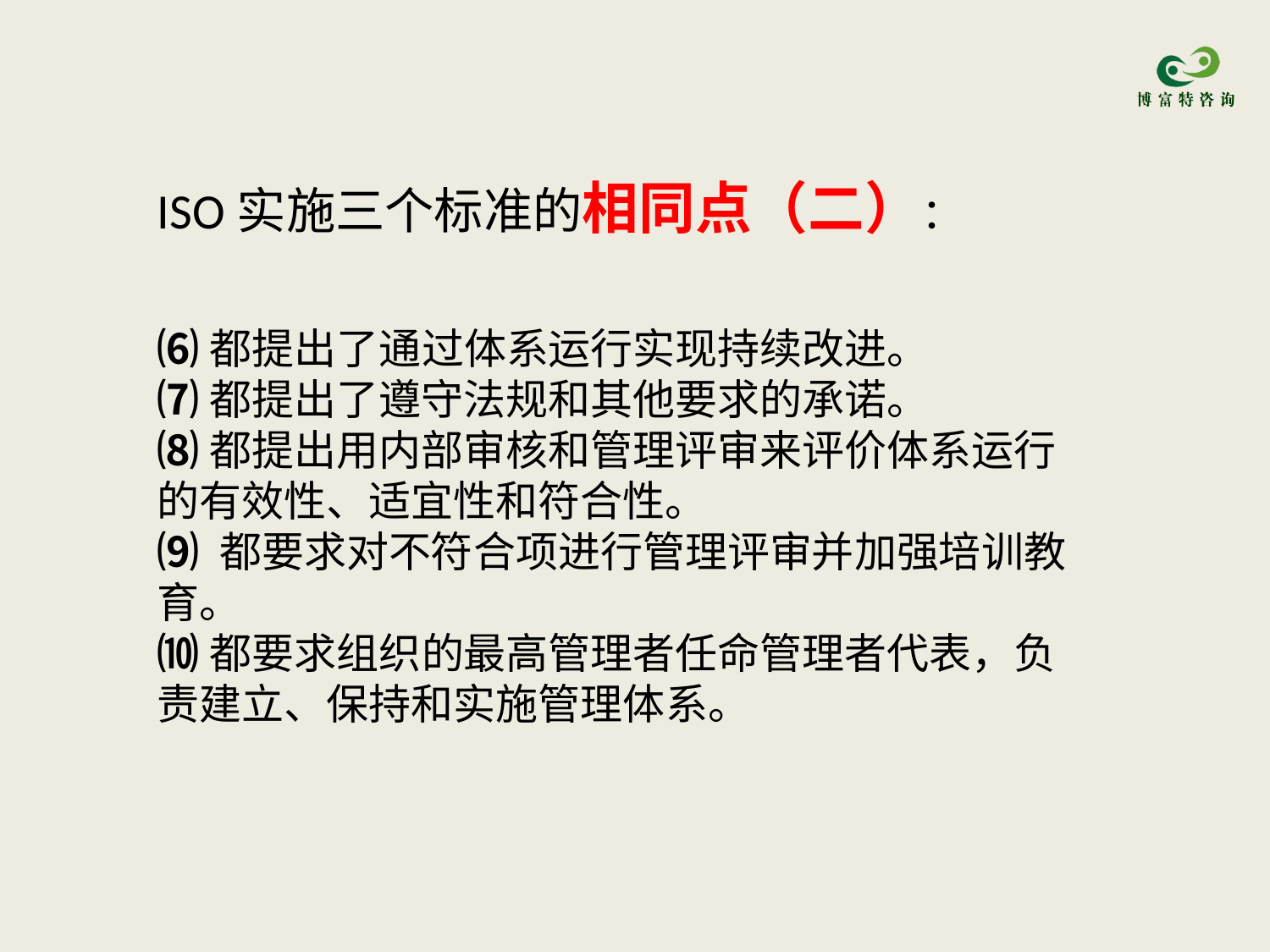

ISO实施三个标准的相同点（二）：
⑹都提出了通过体系运行实现持续改进。
⑺都提出了遵守法规和其他要求的承诺。
⑻都提出用内部审核和管理评审来评价体系运行的有效性、适宜性和符合性。
⑼ 都要求对不符合项进行管理评审并加强培训教育。
⑽都要求组织的最高管理者任命管理者代表，负责建立、保持和实施管理体系。